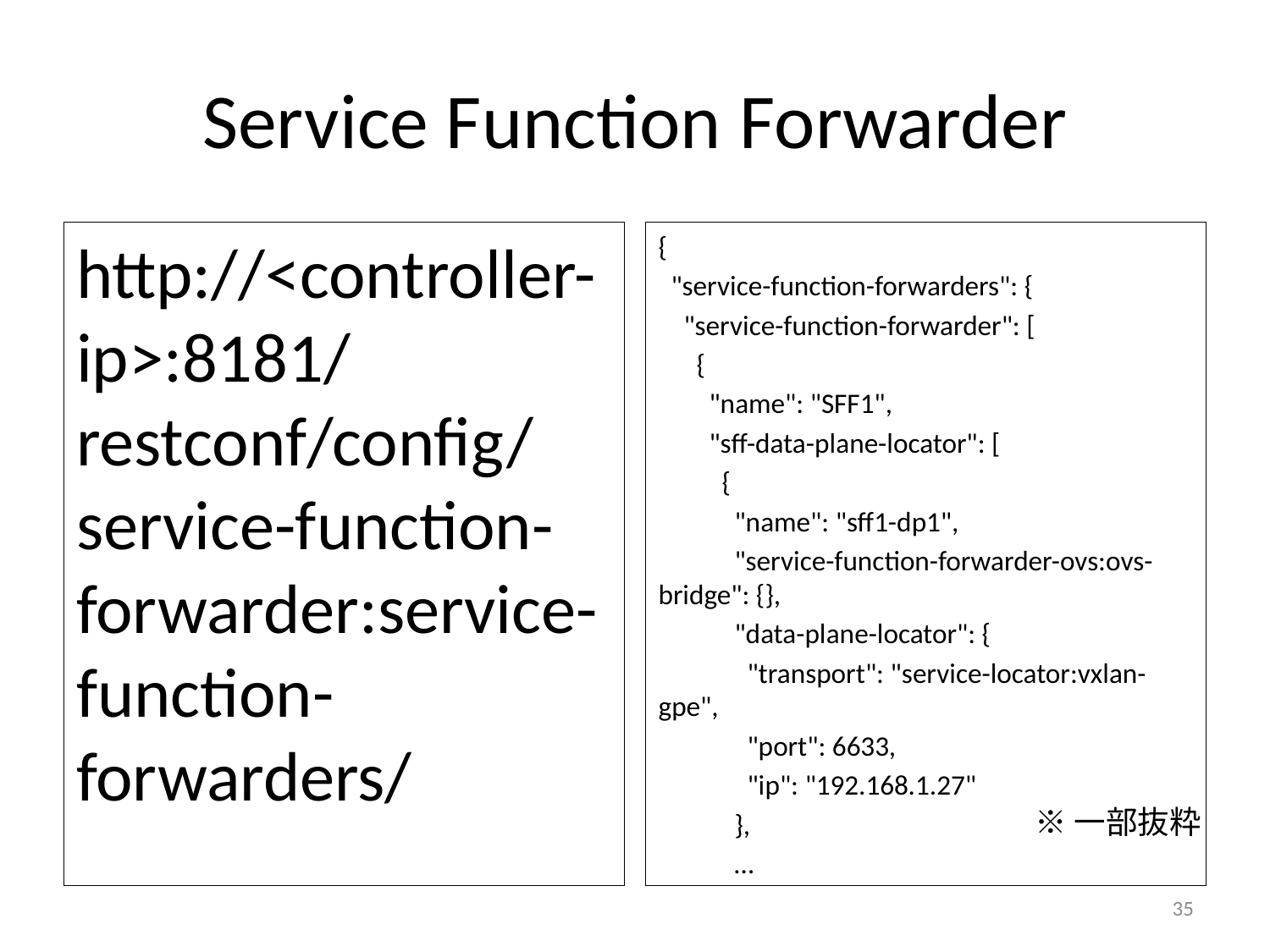

# Service Function Forwarder
http://<controller-ip>:8181/restconf/config/service-function-forwarder:service-function-forwarders/

{
  "service-function-forwarders": {
    "service-function-forwarder": [
      {
        "name": "SFF1",
        "sff-data-plane-locator": [
          {
            "name": "sff1-dp1",
            "service-function-forwarder-ovs:ovs-bridge": {},
            "data-plane-locator": {
              "transport": "service-locator:vxlan-gpe",
              "port": 6633,
              "ip": "192.168.1.27"
            },
            …
※一部抜粋
35